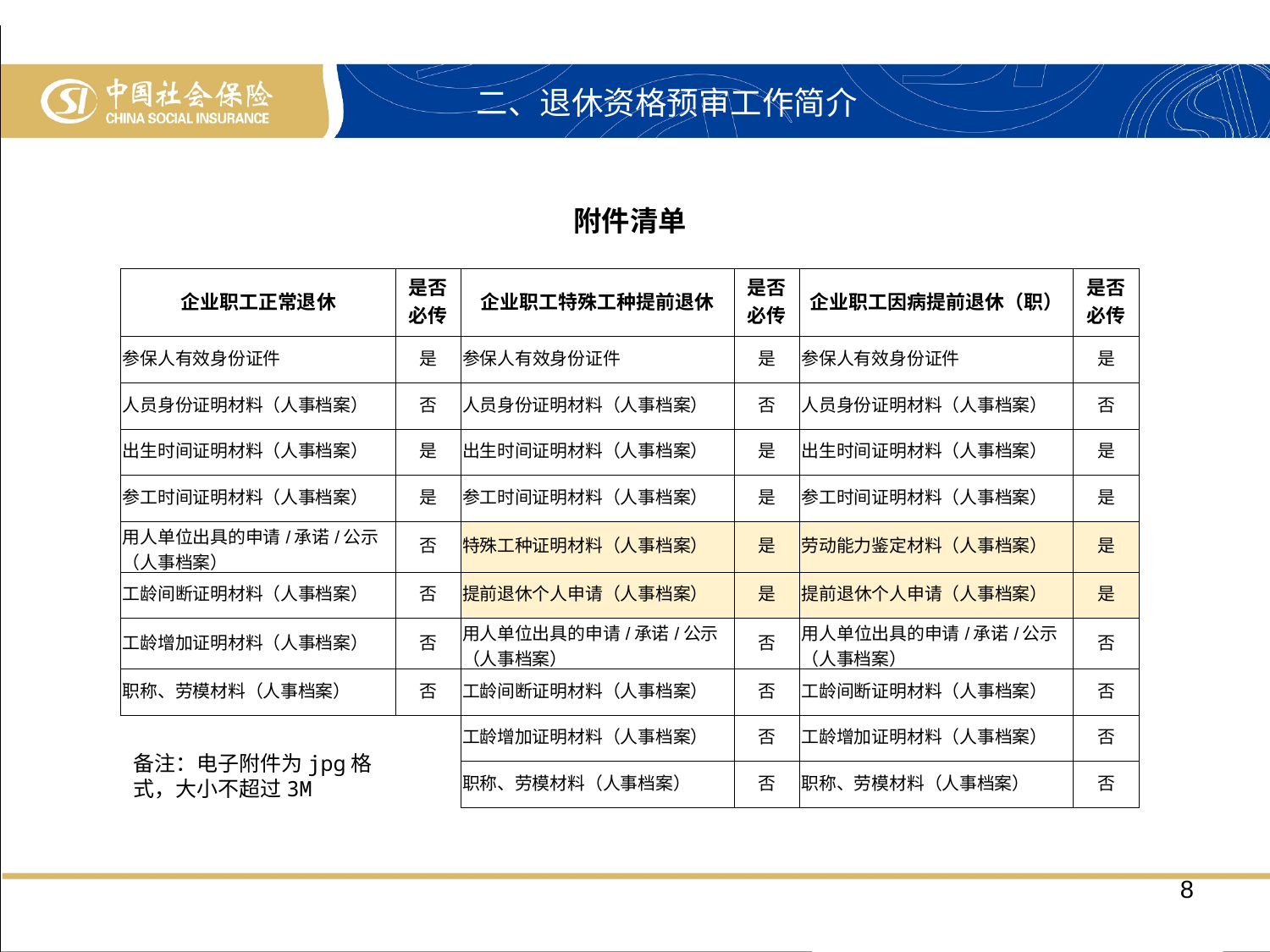

二、退休资格预审工作简介
| 附件清单 | 附件清单 | 附件清单 | 附件清单 | 附件清单 | 附件清单 |
| --- | --- | --- | --- | --- | --- |
| 企业职工正常退休 | 是否 必传 | 企业职工特殊工种提前退休 | 是否 必传 | 企业职工因病提前退休（职） | 是否 必传 |
| 参保人有效身份证件 | 是 | 参保人有效身份证件 | 是 | 参保人有效身份证件 | 是 |
| 人员身份证明材料（人事档案） | 否 | 人员身份证明材料（人事档案） | 否 | 人员身份证明材料（人事档案） | 否 |
| 出生时间证明材料（人事档案） | 是 | 出生时间证明材料（人事档案） | 是 | 出生时间证明材料（人事档案） | 是 |
| 参工时间证明材料（人事档案） | 是 | 参工时间证明材料（人事档案） | 是 | 参工时间证明材料（人事档案） | 是 |
| 用人单位出具的申请/承诺/公示（人事档案） | 否 | 特殊工种证明材料（人事档案） | 是 | 劳动能力鉴定材料（人事档案） | 是 |
| 工龄间断证明材料（人事档案） | 否 | 提前退休个人申请（人事档案） | 是 | 提前退休个人申请（人事档案） | 是 |
| 工龄增加证明材料（人事档案） | 否 | 用人单位出具的申请/承诺/公示（人事档案） | 否 | 用人单位出具的申请/承诺/公示（人事档案） | 否 |
| 职称、劳模材料（人事档案） | 否 | 工龄间断证明材料（人事档案） | 否 | 工龄间断证明材料（人事档案） | 否 |
|  |  | 工龄增加证明材料（人事档案） | 否 | 工龄增加证明材料（人事档案） | 否 |
|  |  | 职称、劳模材料（人事档案） | 否 | 职称、劳模材料（人事档案） | 否 |
备注：电子附件为jpg格式，大小不超过3M
8